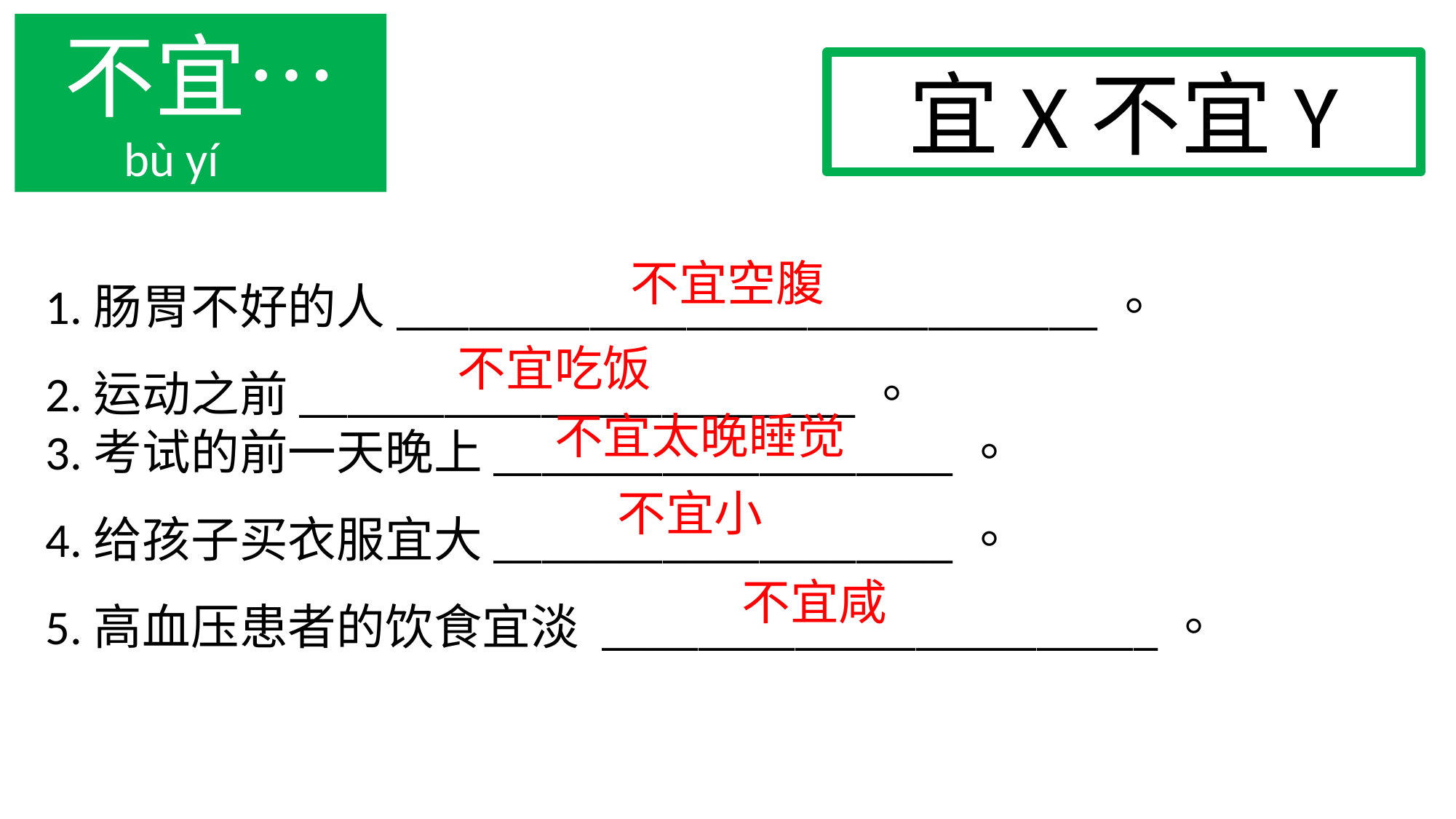

不宜…
         bù yí
宜X不宜Y
1.肠胃不好的人_____________________________。
2.运动之前_______________________。
3.考试的前一天晚上___________________。
4.给孩子买衣服宜大___________________。
5.高血压患者的饮食宜淡 _______________________。
不宜空腹
不宜吃饭
不宜太晚睡觉
不宜小
不宜咸